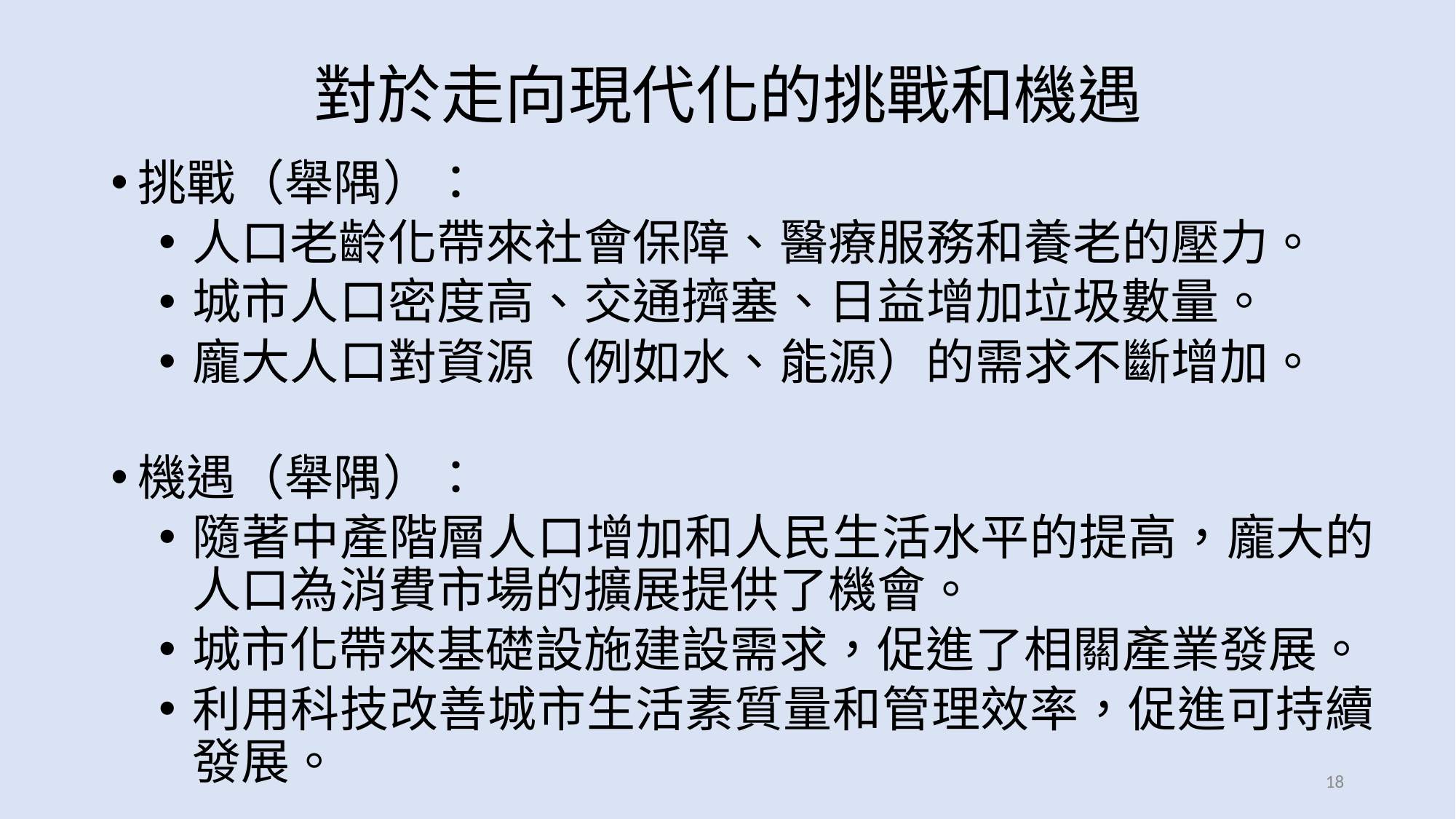

# 對於走向現代化的挑戰和機遇
挑戰（舉隅）：
人口老齡化帶來社會保障、醫療服務和養老的壓力。
城市人口密度高、交通擠塞、日益增加垃圾數量。
龐大人口對資源（例如水、能源）的需求不斷增加。

機遇（舉隅）：
隨著中產階層人口增加和人民生活水平的提高，龐大的人口為消費市場的擴展提供了機會。
城市化帶來基礎設施建設需求，促進了相關產業發展。
利用科技改善城市生活素質量和管理效率，促進可持續發展。

18